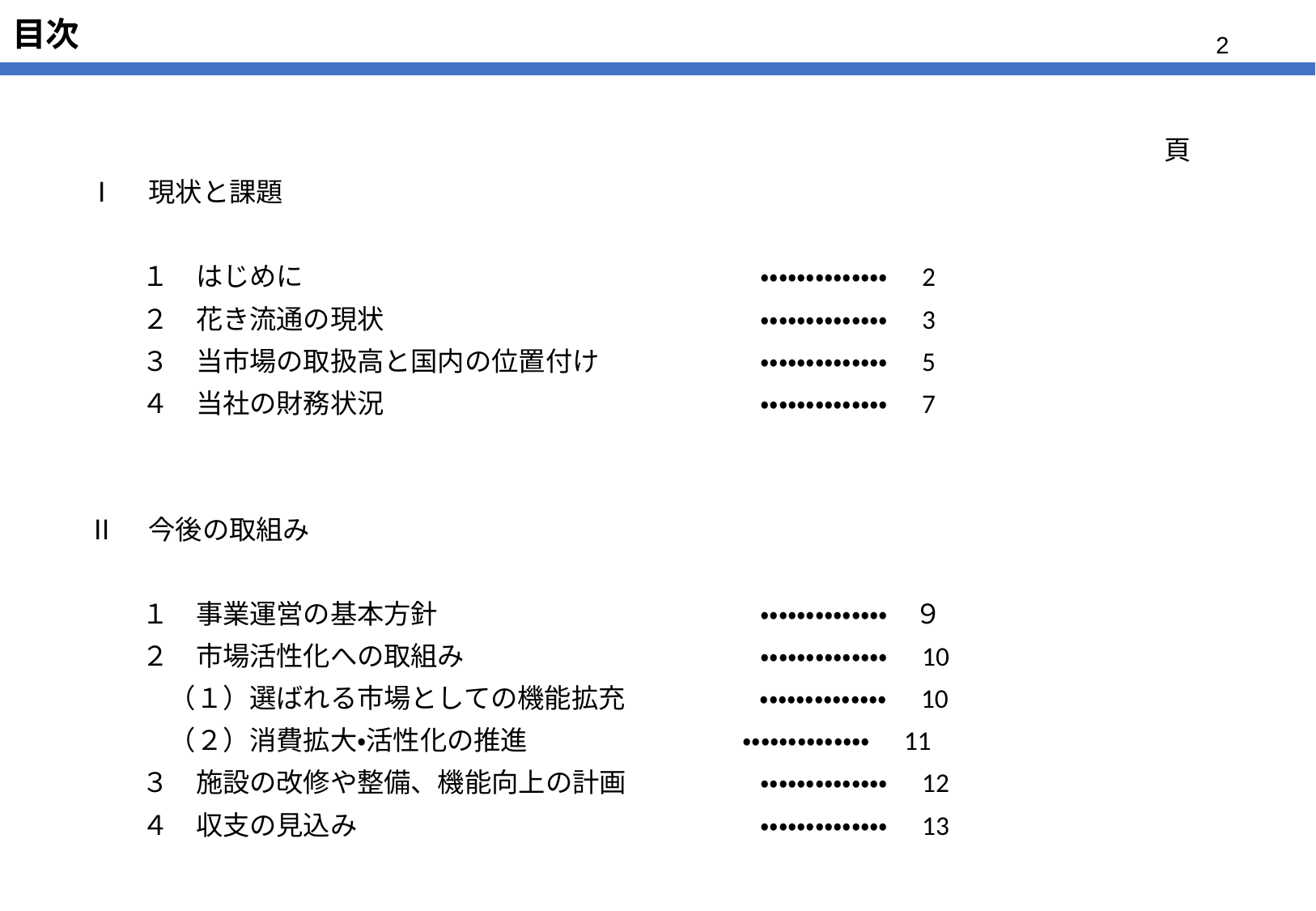

# 目次
　　　　　　　　　　　　　　　　　　　　　　　　　　　　　　　　　　　　　　　　　　　　　頁
Ⅰ　現状と課題
　　１　はじめに　　　　　　　　　　　　　　　　　・・・・・・・・・・・・・・　2
　　２　花き流通の現状　　　　　　　　　　　　　　・・・・・・・・・・・・・・　3
　　３　当市場の取扱高と国内の位置付け　　　　　　・・・・・・・・・・・・・・　5
　　４　当社の財務状況　　　　　　　　　　　　　　・・・・・・・・・・・・・・　7

Ⅱ　今後の取組み
　　１　事業運営の基本方針　　　　　　　　　　　　・・・・・・・・・・・・・・　９
　　２　市場活性化への取組み　　　　　　　　　　　・・・・・・・・・・・・・・　10
　　　（１）選ばれる市場としての機能拡充　　　　　・・・・・・・・・・・・・・　10
　　　（２）消費拡大・活性化の推進　　　　　　　　・・・・・・・・・・・・・・　11
　　３　施設の改修や整備、機能向上の計画　　　　　・・・・・・・・・・・・・・　12
　　４　収支の見込み　　　　　　　　　　　　　　　・・・・・・・・・・・・・・　13